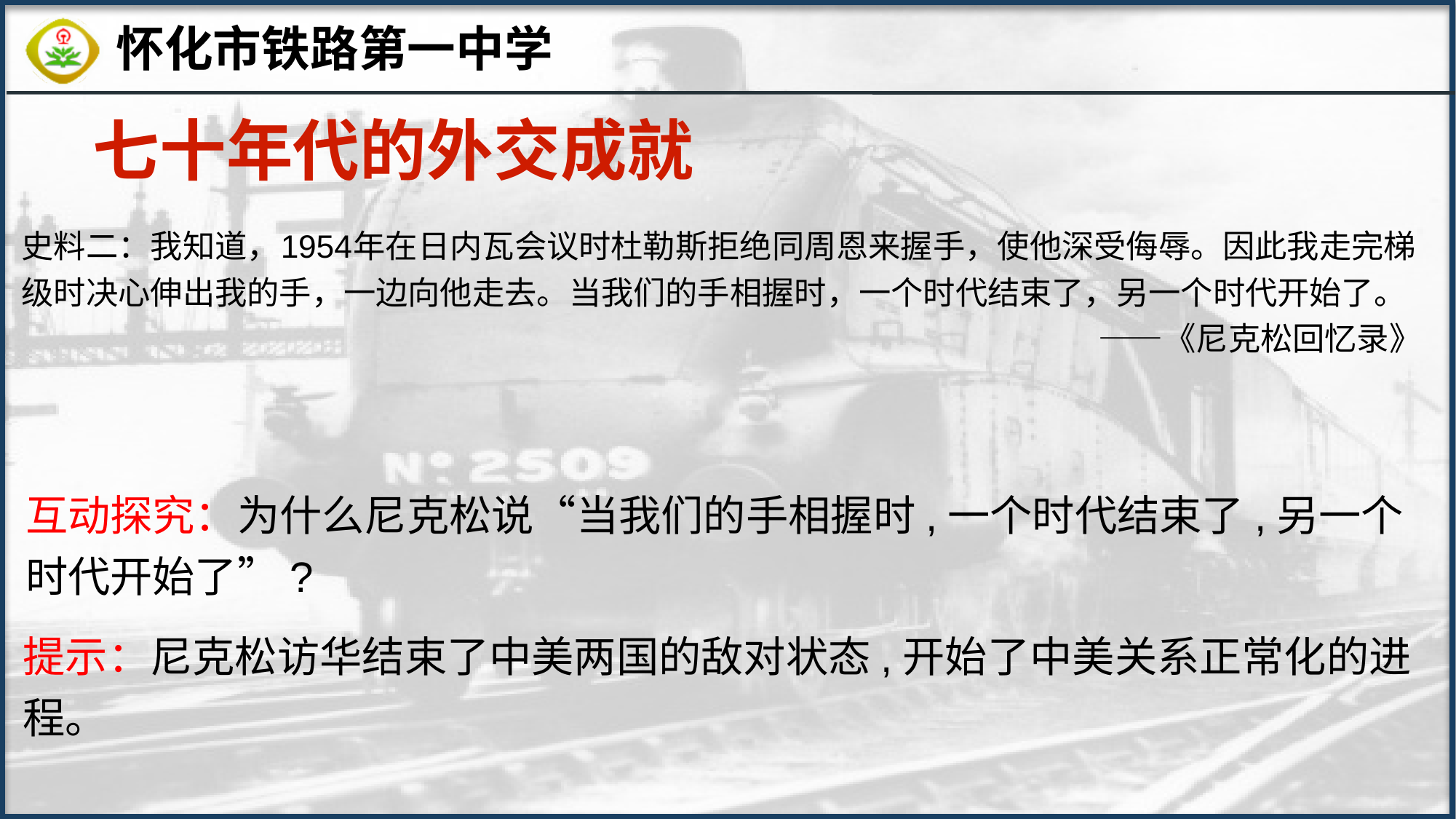

七十年代的外交成就
史料二：我知道，1954年在日内瓦会议时杜勒斯拒绝同周恩来握手，使他深受侮辱。因此我走完梯级时决心伸出我的手，一边向他走去。当我们的手相握时，一个时代结束了，另一个时代开始了。
——《尼克松回忆录》

互动探究：为什么尼克松说“当我们的手相握时,一个时代结束了,另一个时代开始了”?
提示：尼克松访华结束了中美两国的敌对状态,开始了中美关系正常化的进程。